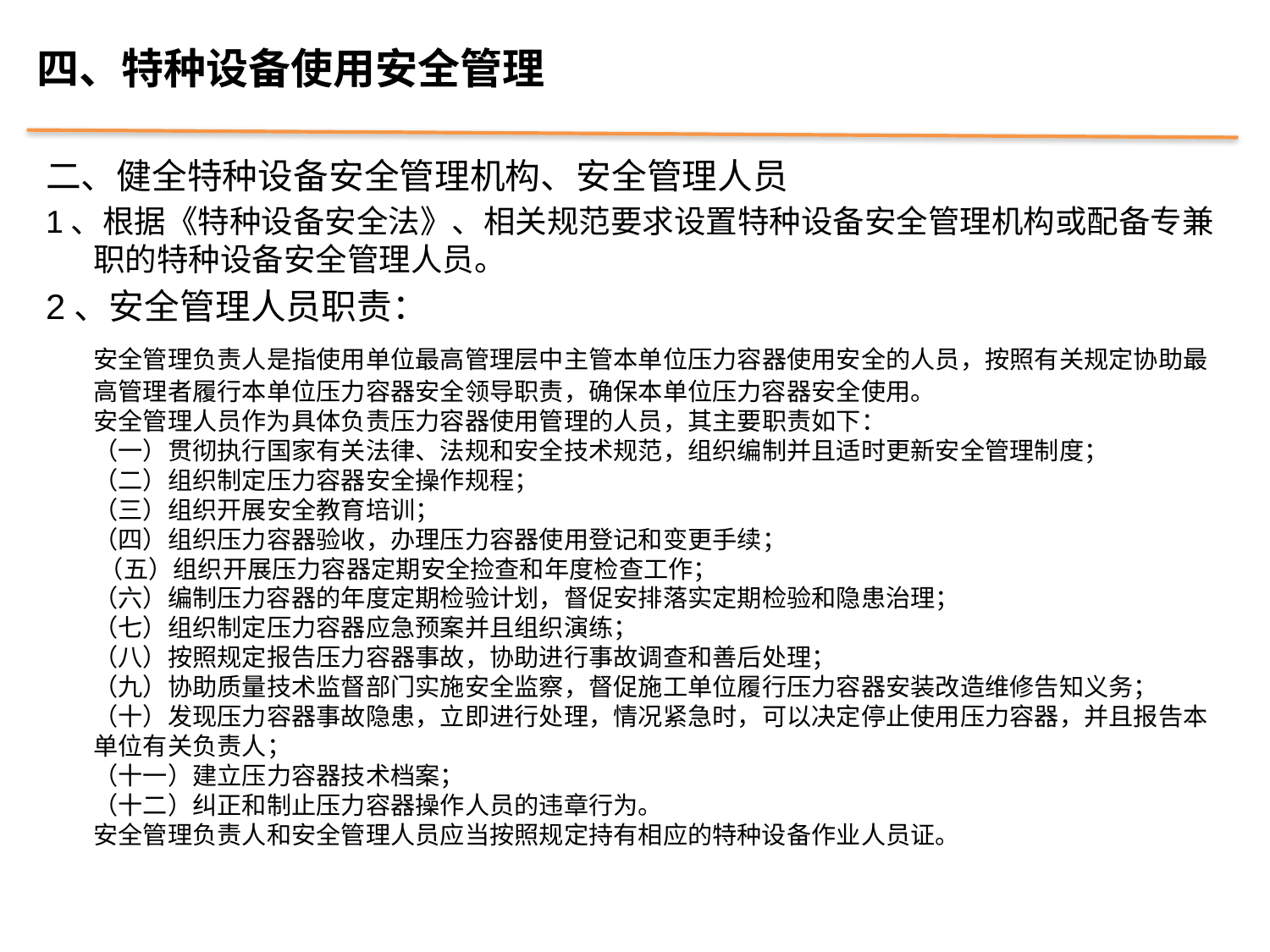

四、特种设备使用安全管理
二、健全特种设备安全管理机构、安全管理人员
1、根据《特种设备安全法》、相关规范要求设置特种设备安全管理机构或配备专兼职的特种设备安全管理人员。
2、安全管理人员职责：
     安全管理负责人是指使用单位最高管理层中主管本单位压力容器使用安全的人员，按照有关规定协助最高管理者履行本单位压力容器安全领导职责，确保本单位压力容器安全使用。
安全管理人员作为具体负责压力容器使用管理的人员，其主要职责如下：
（一）贯彻执行国家有关法律、法规和安全技术规范，组织编制并且适时更新安全管理制度；
（二）组织制定压力容器安全操作规程；
（三）组织开展安全教育培训；
（四）组织压力容器验收，办理压力容器使用登记和变更手续；
 （五）组织开展压力容器定期安全捡查和年度检查工作；
（六）编制压力容器的年度定期检验计划，督促安排落实定期检验和隐患治理；
（七）组织制定压力容器应急预案并且组织演练；
（八）按照规定报告压力容器事故，协助进行事故调查和善后处理；
（九）协助质量技术监督部门实施安全监察，督促施工单位履行压力容器安装改造维修告知义务；
（十）发现压力容器事故隐患，立即进行处理，情况紧急时，可以决定停止使用压力容器，并且报告本单位有关负责人；
（十一）建立压力容器技术档案；
（十二）纠正和制止压力容器操作人员的违章行为。
安全管理负责人和安全管理人员应当按照规定持有相应的特种设备作业人员证。